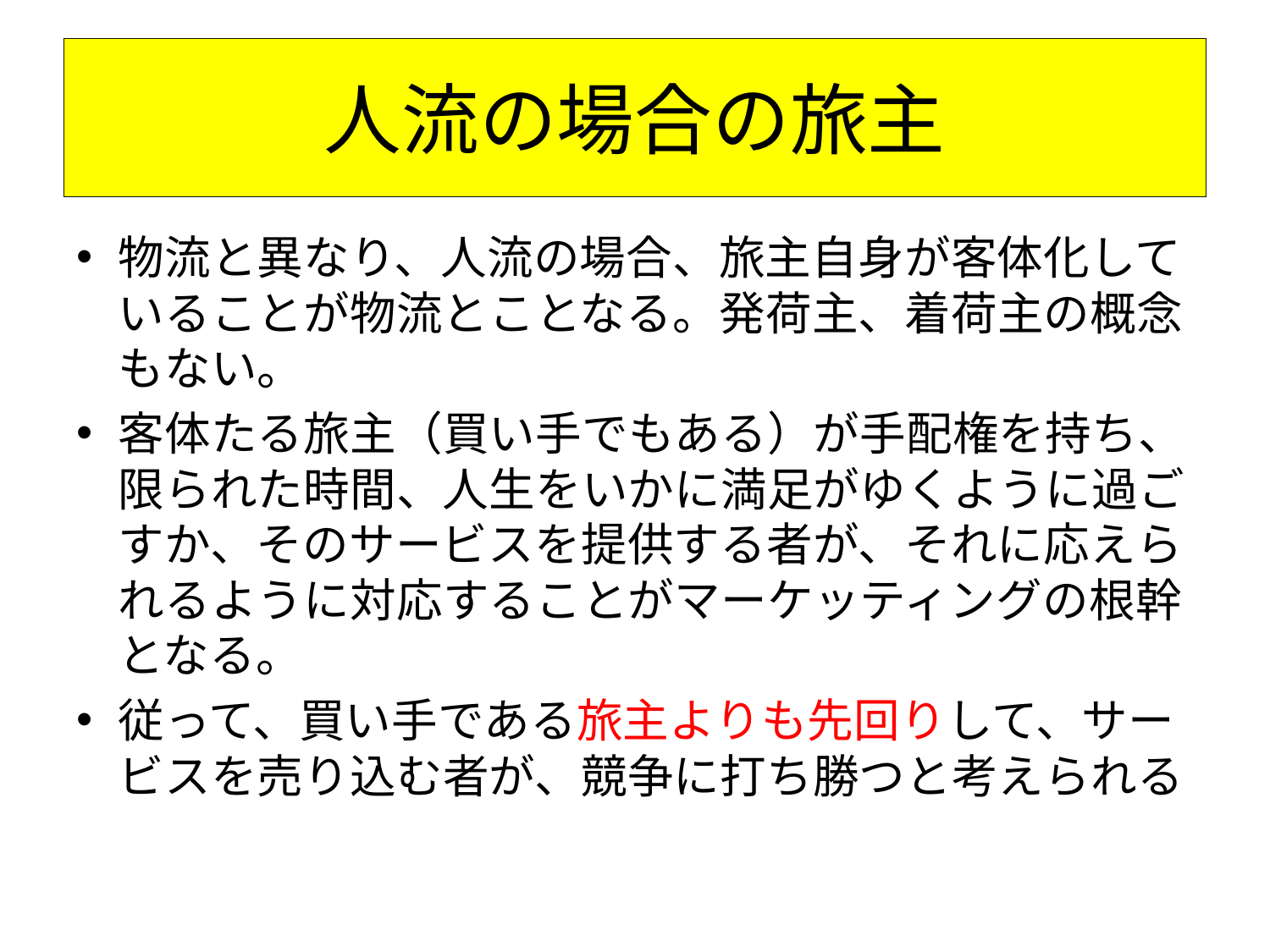

# 人流の場合の旅主
物流と異なり、人流の場合、旅主自身が客体化していることが物流とことなる。発荷主、着荷主の概念もない。
客体たる旅主（買い手でもある）が手配権を持ち、限られた時間、人生をいかに満足がゆくように過ごすか、そのサービスを提供する者が、それに応えられるように対応することがマーケッティングの根幹となる。
従って、買い手である旅主よりも先回りして、サービスを売り込む者が、競争に打ち勝つと考えられる